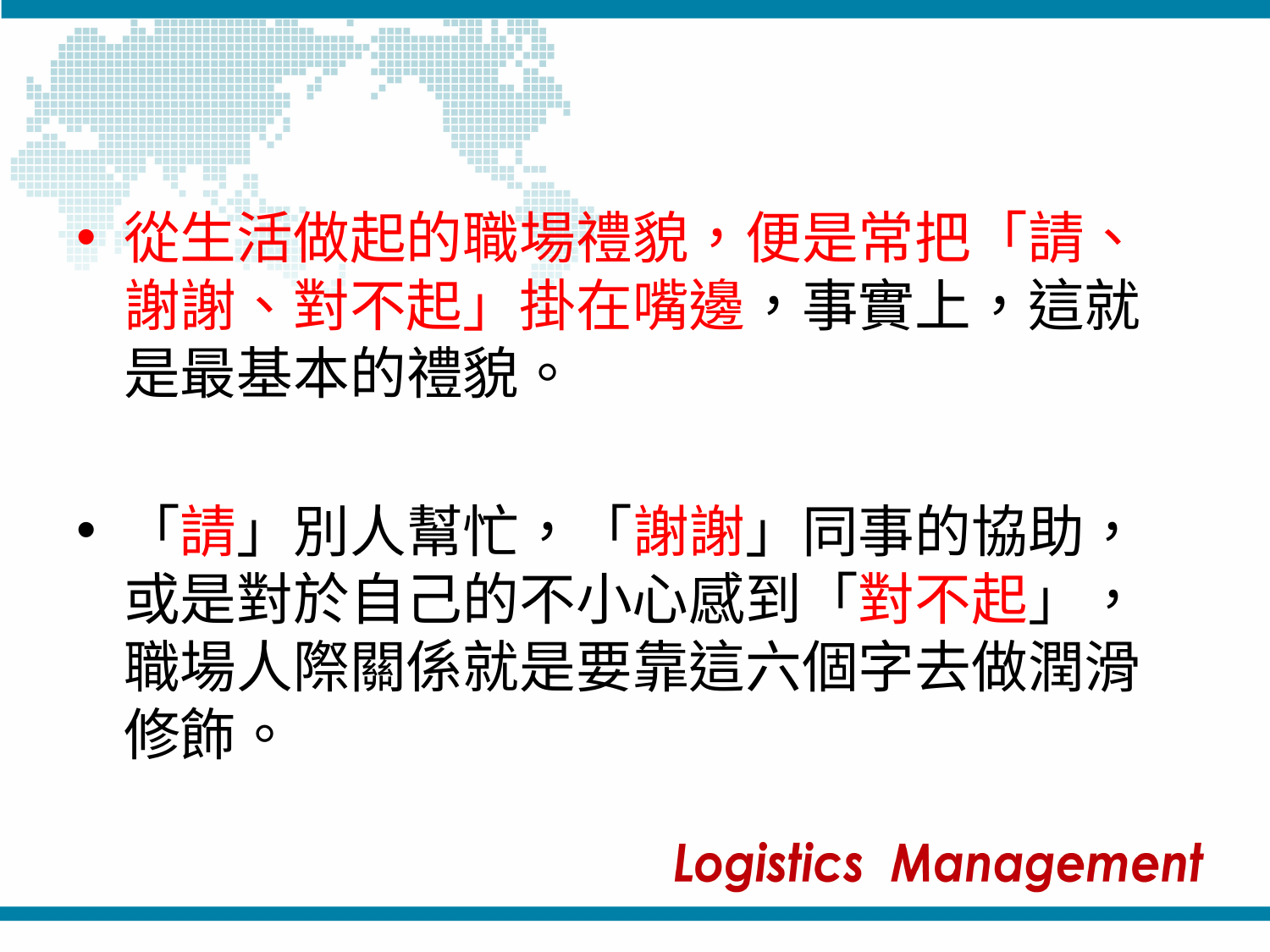

#
從生活做起的職場禮貌，便是常把「請、謝謝、對不起」掛在嘴邊，事實上，這就是最基本的禮貌。

「請」別人幫忙，「謝謝」同事的協助，或是對於自己的不小心感到「對不起」，職場人際關係就是要靠這六個字去做潤滑修飾。